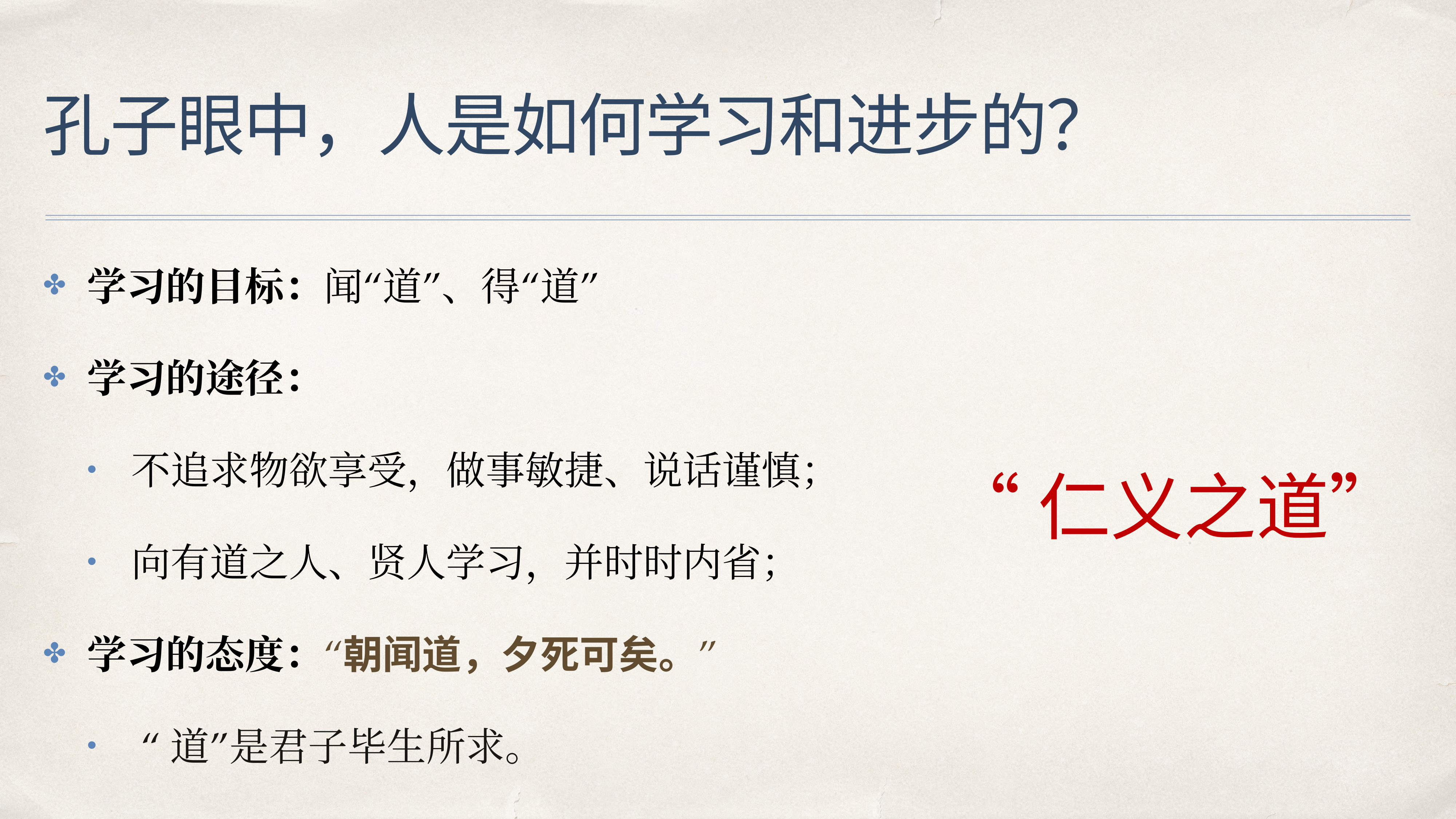

# 孔子眼中，人是如何学习和进步的？
学习的目标：闻“道”、得“道”
学习的途径：
不追求物欲享受，做事敏捷、说话谨慎；
向有道之人、贤人学习，并时时内省；
学习的态度：“朝闻道，夕死可矣。”
 “道”是君子毕生所求。
“仁义之道”